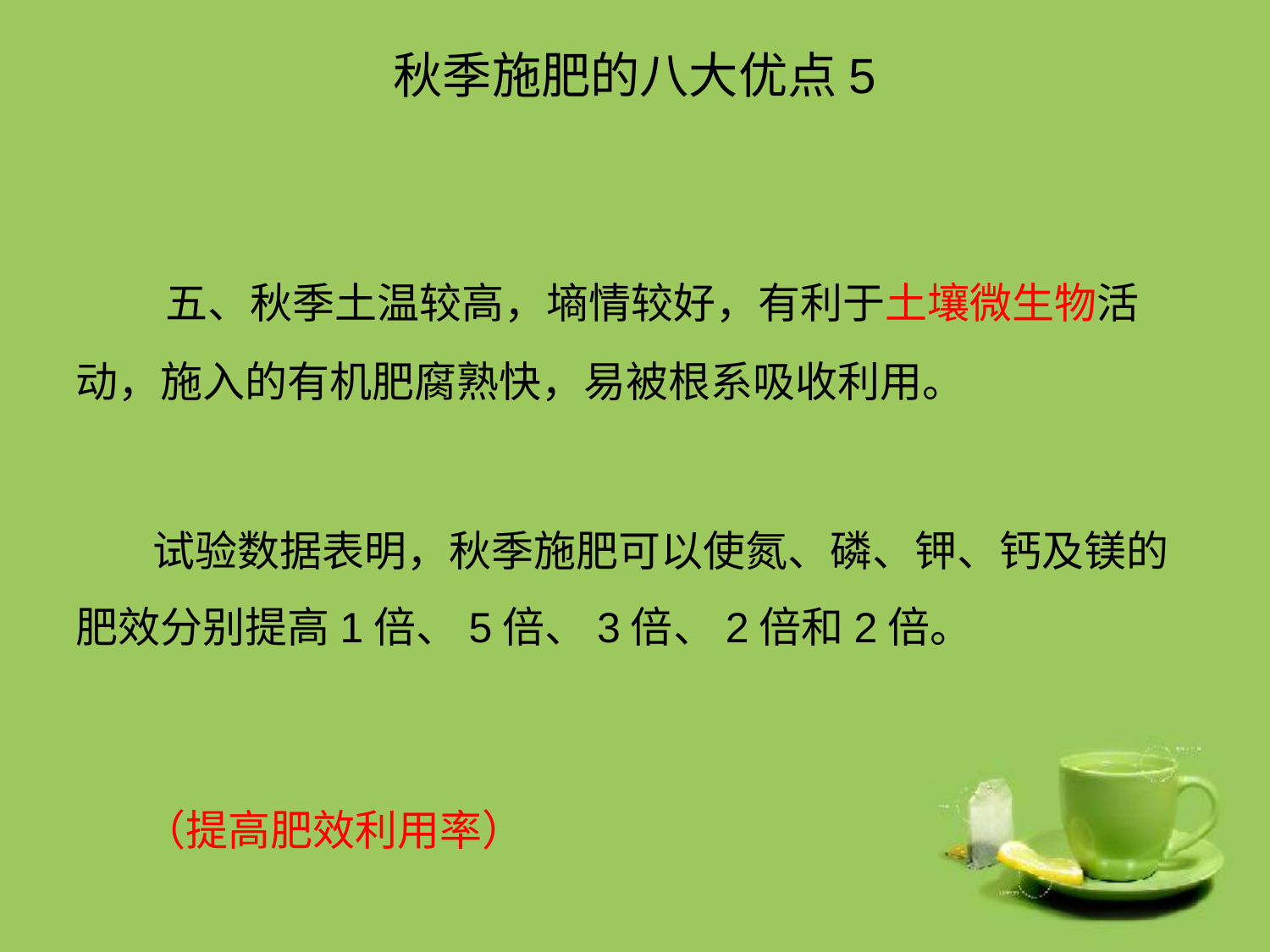

# 秋季施肥的八大优点5
      五、秋季土温较高，墒情较好，有利于土壤微生物活动，施入的有机肥腐熟快，易被根系吸收利用。

       试验数据表明，秋季施肥可以使氮、磷、钾、钙及镁的肥效分别提高1倍、5倍、3倍、2倍和2倍。

      （提高肥效利用率）